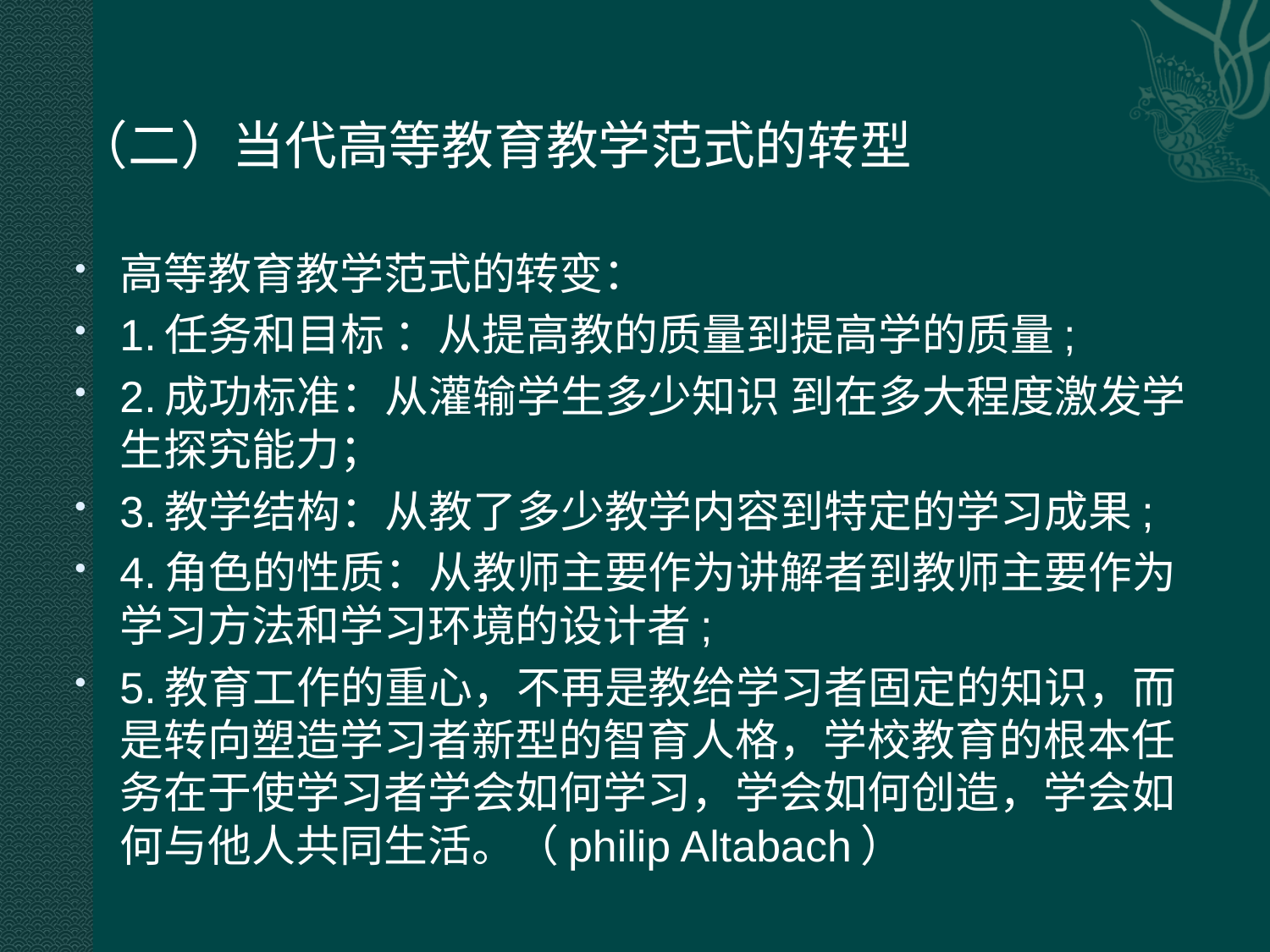

#
（二）当代高等教育教学范式的转型

高等教育教学范式的转变：
1.任务和目标 ：从提高教的质量到提高学的质量;
2.成功标准：从灌输学生多少知识 到在多大程度激发学生探究能力；
3.教学结构：从教了多少教学内容到特定的学习成果;
4.角色的性质：从教师主要作为讲解者到教师主要作为学习方法和学习环境的设计者;
5.教育工作的重心，不再是教给学习者固定的知识，而是转向塑造学习者新型的智育人格，学校教育的根本任务在于使学习者学会如何学习，学会如何创造，学会如何与他人共同生活。（philip Altabach）